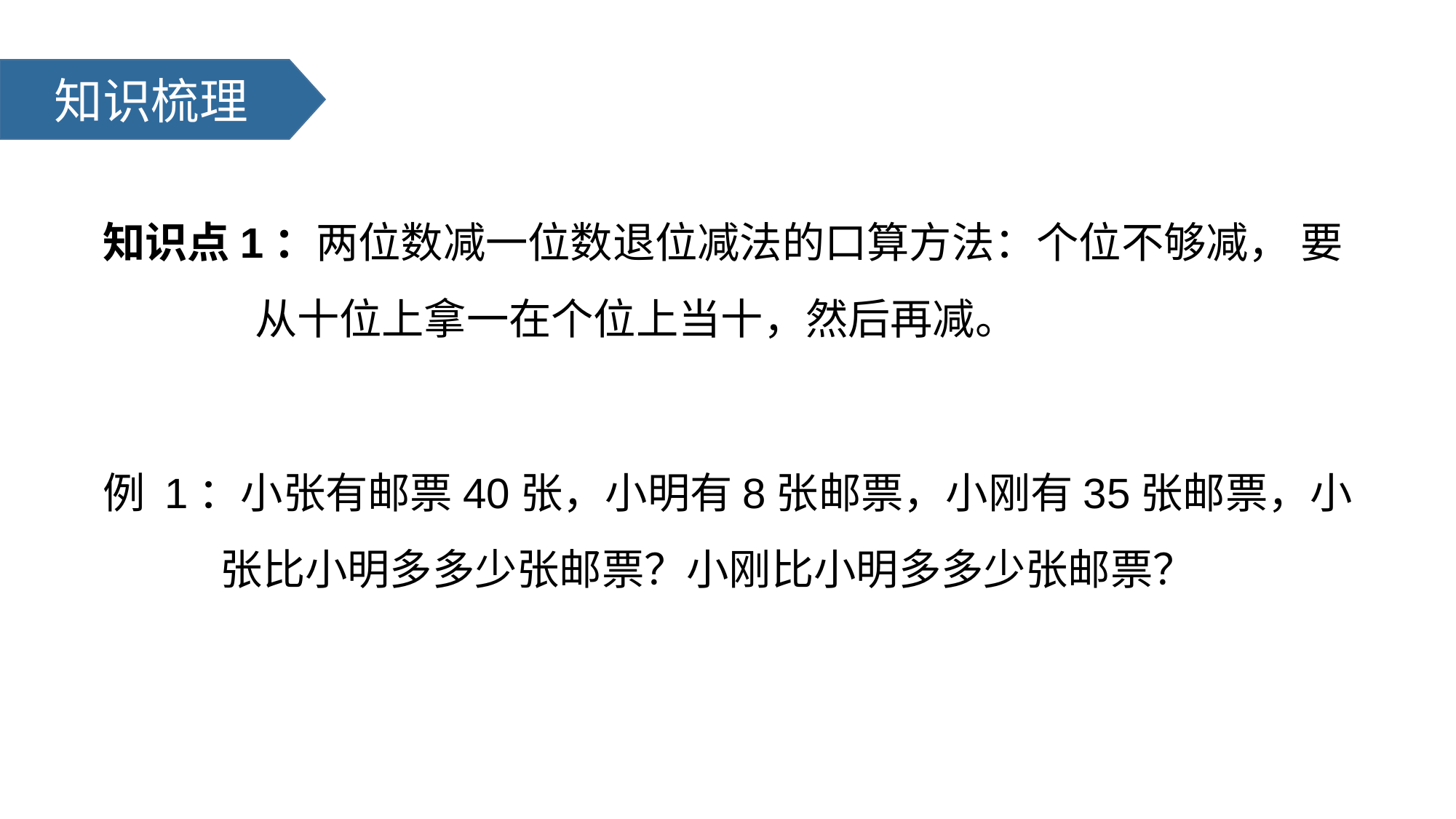

知识梳理
知识点1：两位数减一位数退位减法的口算方法：个位不够减， 要
               从十位上拿一在个位上当十，然后再减。
例 1：小张有邮票40张，小明有8张邮票，小刚有35张邮票，小张比小明多多少张邮票？小刚比小明多多少张邮票？